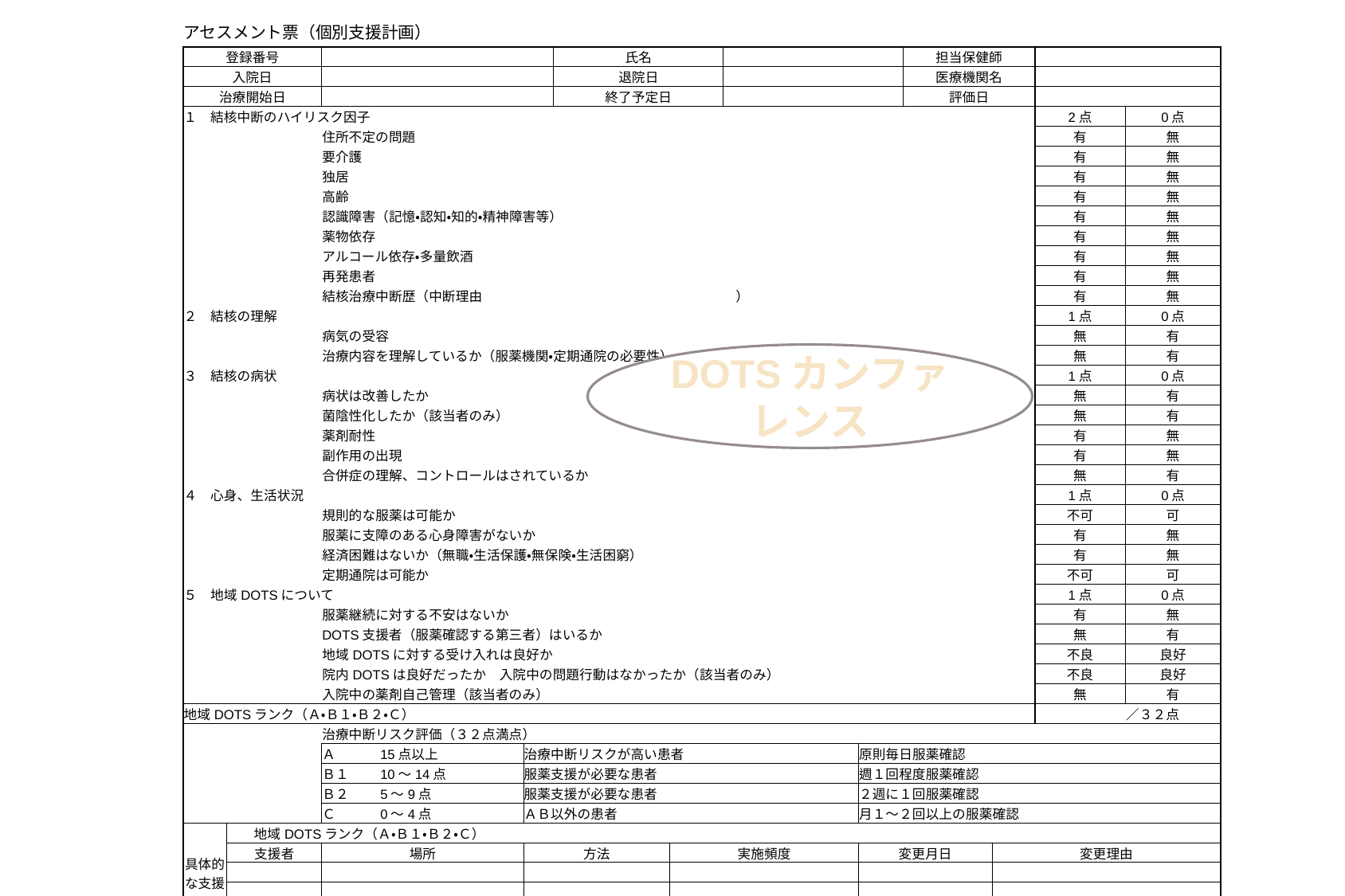

| アセスメント票（個別支援計画） |  |  |  |  |  |  |  |  |  |  |  |  |  |  |  |
| --- | --- | --- | --- | --- | --- | --- | --- | --- | --- | --- | --- | --- | --- | --- | --- |
| 登録番号 |  |  |  |  | 氏名 |  |  |  |  |  | 担当保健師 |  |  |  |  |
| 入院日 |  |  |  |  | 退院日 |  |  |  |  |  | 医療機関名 |  |  |  |  |
| 治療開始日 |  |  |  |  | 終了予定日 |  |  |  |  |  | 評価日 |  |  |  |  |
| １　結核中断のハイリスク因子 |  |  |  |  |  |  |  |  |  |  |  |  | 2点 |  | 0点 |
|  |  | 住所不定の問題 |  |  |  |  |  |  |  |  |  |  | 有 |  | 無 |
|  |  | 要介護 |  |  |  |  |  |  |  |  |  |  | 有 |  | 無 |
|  |  | 独居 |  |  |  |  |  |  |  |  |  |  | 有 |  | 無 |
|  |  | 高齢 |  |  |  |  |  |  |  |  |  |  | 有 |  | 無 |
|  |  | 認識障害（記憶・認知・知的・精神障害等） |  |  |  |  |  |  |  |  |  |  | 有 |  | 無 |
|  |  | 薬物依存 |  |  |  |  |  |  |  |  |  |  | 有 |  | 無 |
|  |  | アルコール依存・多量飲酒 |  |  |  |  |  |  |  |  |  |  | 有 |  | 無 |
|  |  | 再発患者 |  |  |  |  |  |  |  |  |  |  | 有 |  | 無 |
|  |  | 結核治療中断歴（中断理由　　　　　　　　　　　　　　　　　　　） |  |  |  |  |  |  |  |  |  |  | 有 |  | 無 |
| ２　結核の理解 |  |  |  |  |  |  |  |  |  |  |  |  | 1点 |  | 0点 |
|  |  | 病気の受容 |  |  |  |  |  |  |  |  |  |  | 無 |  | 有 |
|  |  | 治療内容を理解しているか（服薬機関・定期通院の必要性） |  |  |  |  |  |  |  |  |  |  | 無 |  | 有 |
| ３　結核の病状 |  |  |  |  |  |  |  |  |  |  |  |  | 1点 |  | 0点 |
|  |  | 病状は改善したか |  |  |  |  |  |  |  |  |  |  | 無 |  | 有 |
|  |  | 菌陰性化したか（該当者のみ） |  |  |  |  |  |  |  |  |  |  | 無 |  | 有 |
|  |  | 薬剤耐性 |  |  |  |  |  |  |  |  |  |  | 有 |  | 無 |
|  |  | 副作用の出現 |  |  |  |  |  |  |  |  |  |  | 有 |  | 無 |
|  |  | 合併症の理解、コントロールはされているか |  |  |  |  |  |  |  |  |  |  | 無 |  | 有 |
| ４　心身、生活状況 |  |  |  |  |  |  |  |  |  |  |  |  | 1点 |  | 0点 |
|  |  | 規則的な服薬は可能か |  |  |  |  |  |  |  |  |  |  | 不可 |  | 可 |
|  |  | 服薬に支障のある心身障害がないか |  |  |  |  |  |  |  |  |  |  | 有 |  | 無 |
|  |  | 経済困難はないか（無職・生活保護・無保険・生活困窮） |  |  |  |  |  |  |  |  |  |  | 有 |  | 無 |
|  |  | 定期通院は可能か |  |  |  |  |  |  |  |  |  |  | 不可 |  | 可 |
| ５　地域DOTSについて |  |  |  |  |  |  |  |  |  |  |  |  | 1点 |  | 0点 |
|  |  | 服薬継続に対する不安はないか |  |  |  |  |  |  |  |  |  |  | 有 |  | 無 |
|  |  | DOTS支援者（服薬確認する第三者）はいるか |  |  |  |  |  |  |  |  |  |  | 無 |  | 有 |
|  |  | 地域DOTSに対する受け入れは良好か |  |  |  |  |  |  |  |  |  |  | 不良 |  | 良好 |
|  |  | 院内DOTSは良好だったか　入院中の問題行動はなかったか（該当者のみ） |  |  |  |  |  |  |  |  |  |  | 不良 |  | 良好 |
|  |  | 入院中の薬剤自己管理（該当者のみ） |  |  |  |  |  |  |  |  |  |  | 無 |  | 有 |
| 地域DOTSランク（Ａ・Ｂ１・Ｂ２・Ｃ） |  |  |  |  |  |  |  |  |  |  |  |  |  |  | ／３２点 |
|  |  | 治療中断リスク評価（３２点満点） |  |  |  |  |  |  |  |  |  |  |  |  |  |
|  |  | Ａ | 15点以上 | 治療中断リスクが高い患者 |  |  |  |  |  | 原則毎日服薬確認 |  |  |  |  |  |
|  |  | Ｂ１ | 10～14点 | 服薬支援が必要な患者 |  |  |  |  |  | 週１回程度服薬確認 |  |  |  |  |  |
|  |  | Ｂ２ | 5～9点 | 服薬支援が必要な患者 |  |  |  |  |  | ２週に１回服薬確認 |  |  |  |  |  |
|  |  | Ｃ | 0～4点 | ＡＢ以外の患者 |  |  |  |  |  | 月１～２回以上の服薬確認 |  |  |  |  |  |
| 具体的な支援方法 | 地域DOTSランク（Ａ・Ｂ１・Ｂ２・Ｃ） |  |  |  |  |  |  |  |  |  |  |  |  |  |  |
|  | 支援者 | 場所 |  | 方法 |  | 実施頻度 |  |  |  | 変更月日 |  | 変更理由 |  |  |  |
|  |  |  |  |  |  |  |  |  |  |  |  |  |  |  |  |
|  |  |  |  |  |  |  |  |  |  |  |  |  |  |  |  |
|  |  |  |  |  |  |  |  |  |  |  |  |  |  |  |  |
|  |  |  |  |  |  |  |  |  |  |  |  |  |  |  |  |
|  | 場所：１　保健所、２　自宅、３　外来、４　職場、５　その他 |  |  |  |  |  |  |  |  |  |  |  |  |  |  |
|  | 方法：１　外来、２訪問、３　連絡確認 |  |  |  |  |  |  |  |  |  |  |  |  |  |  |
| 特記事項 |  |  |  |  |  |  |  |  |  |  |  |  |  |  |  |
DOTSカンファレンス